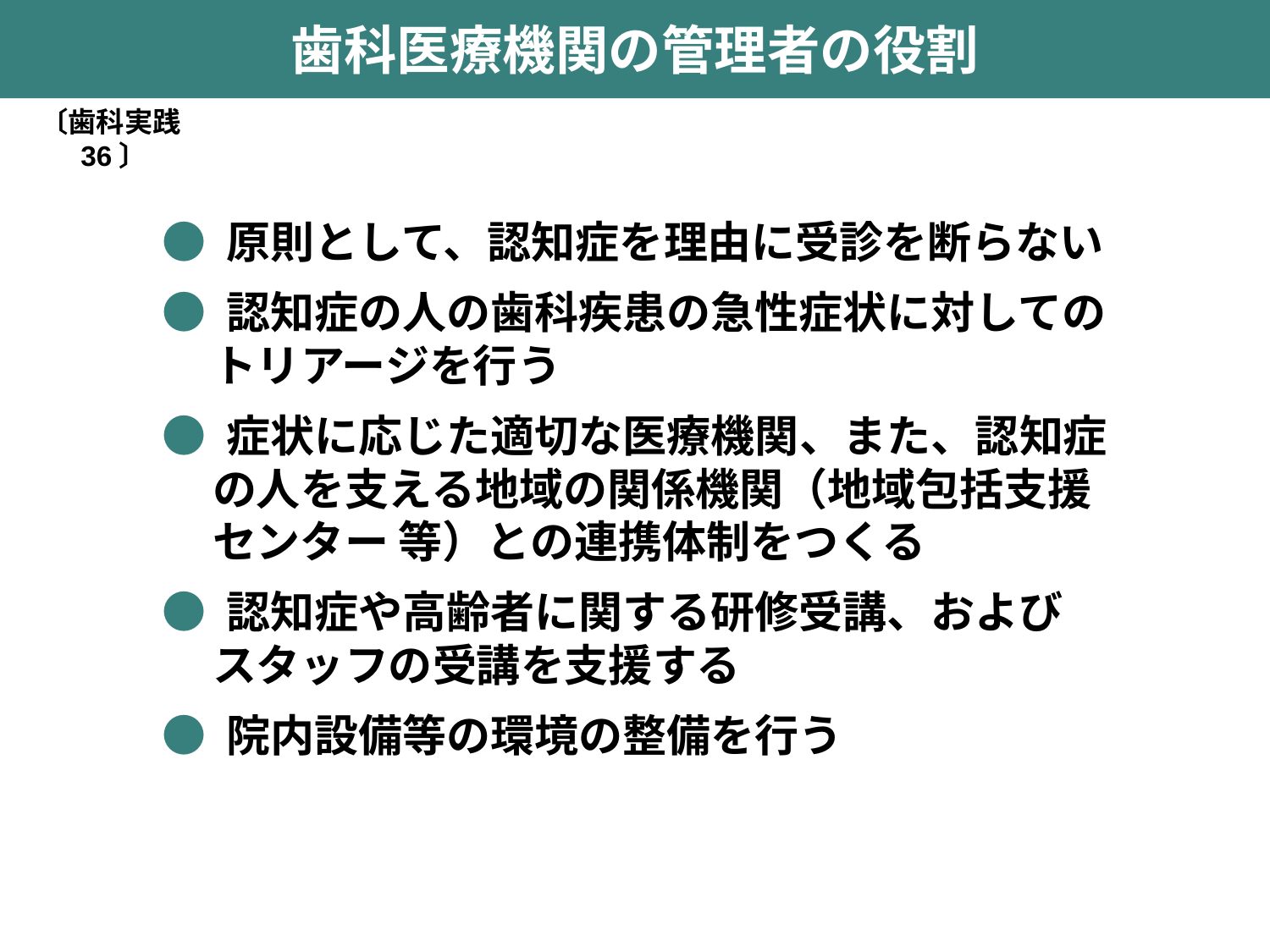

歯科医療機関の管理者の役割
〔歯科実践36〕
● 原則として、認知症を理由に受診を断らない
● 認知症の人の歯科疾患の急性症状に対しての
    トリアージを行う
● 症状に応じた適切な医療機関、また、認知症
    の人を支える地域の関係機関（地域包括支援
    センター 等）との連携体制をつくる
● 認知症や高齢者に関する研修受講、および
    スタッフの受講を支援する
● 院内設備等の環境の整備を行う